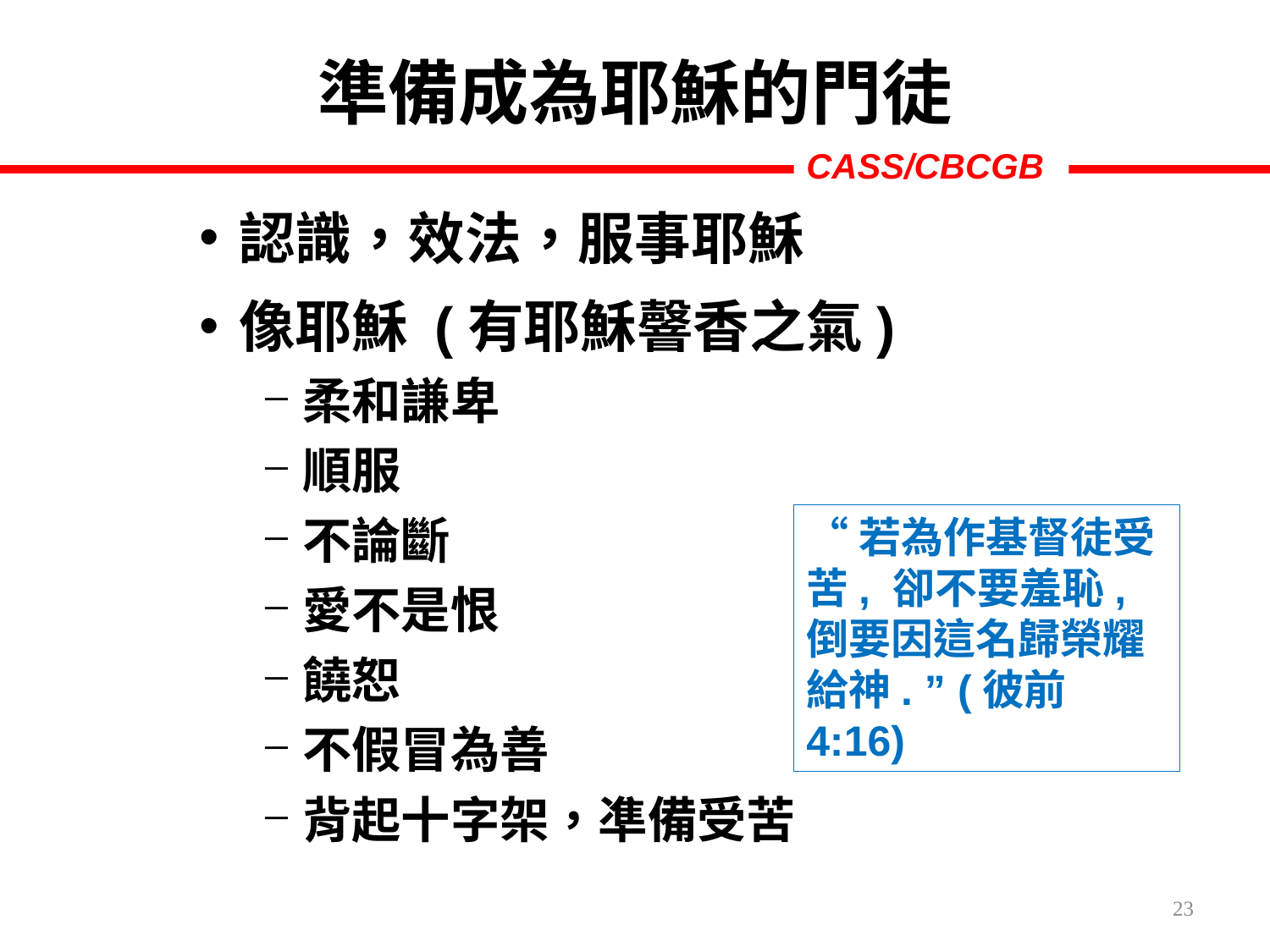

準備成為耶穌的門徒
認識，效法，服事耶穌
像耶穌 (有耶穌韾香之氣)
柔和謙卑
順服
不論斷
愛不是恨
饒恕
不假冒為善
背起十字架，凖備受苦

“若為作基督徒受苦, 卻不要羞恥, 倒要因這名歸榮耀給神. ” (彼前 4:16)
23